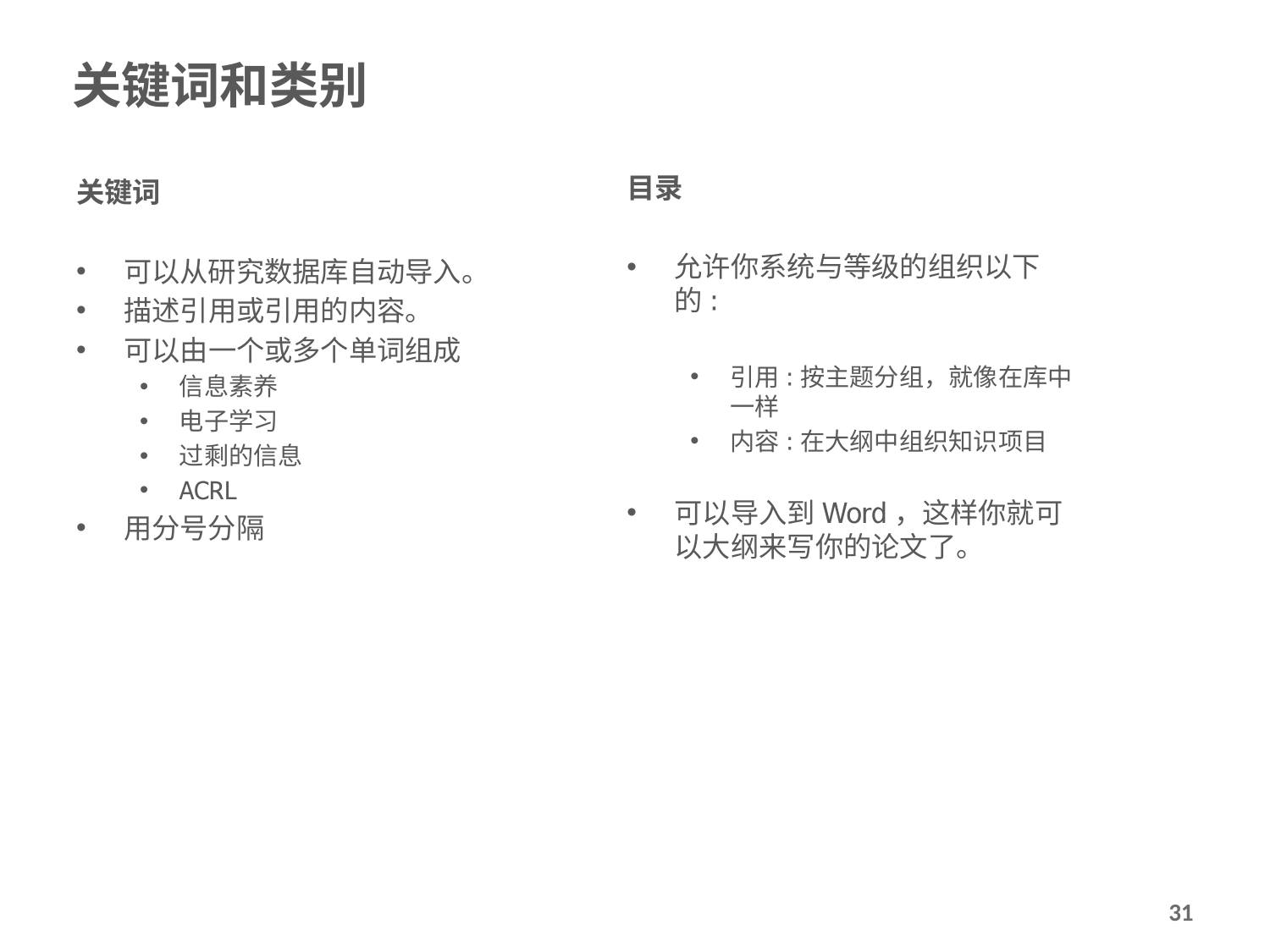

# 关键词和类别
目录

允许你系统与等级的组织以下的:

引用:按主题分组，就像在库中一样
内容:在大纲中组织知识项目

可以导入到Word，这样你就可以大纲来写你的论文了。
关键词

可以从研究数据库自动导入。
描述引用或引用的内容。
可以由一个或多个单词组成
信息素养
电子学习
过剩的信息
ACRL
用分号分隔
31